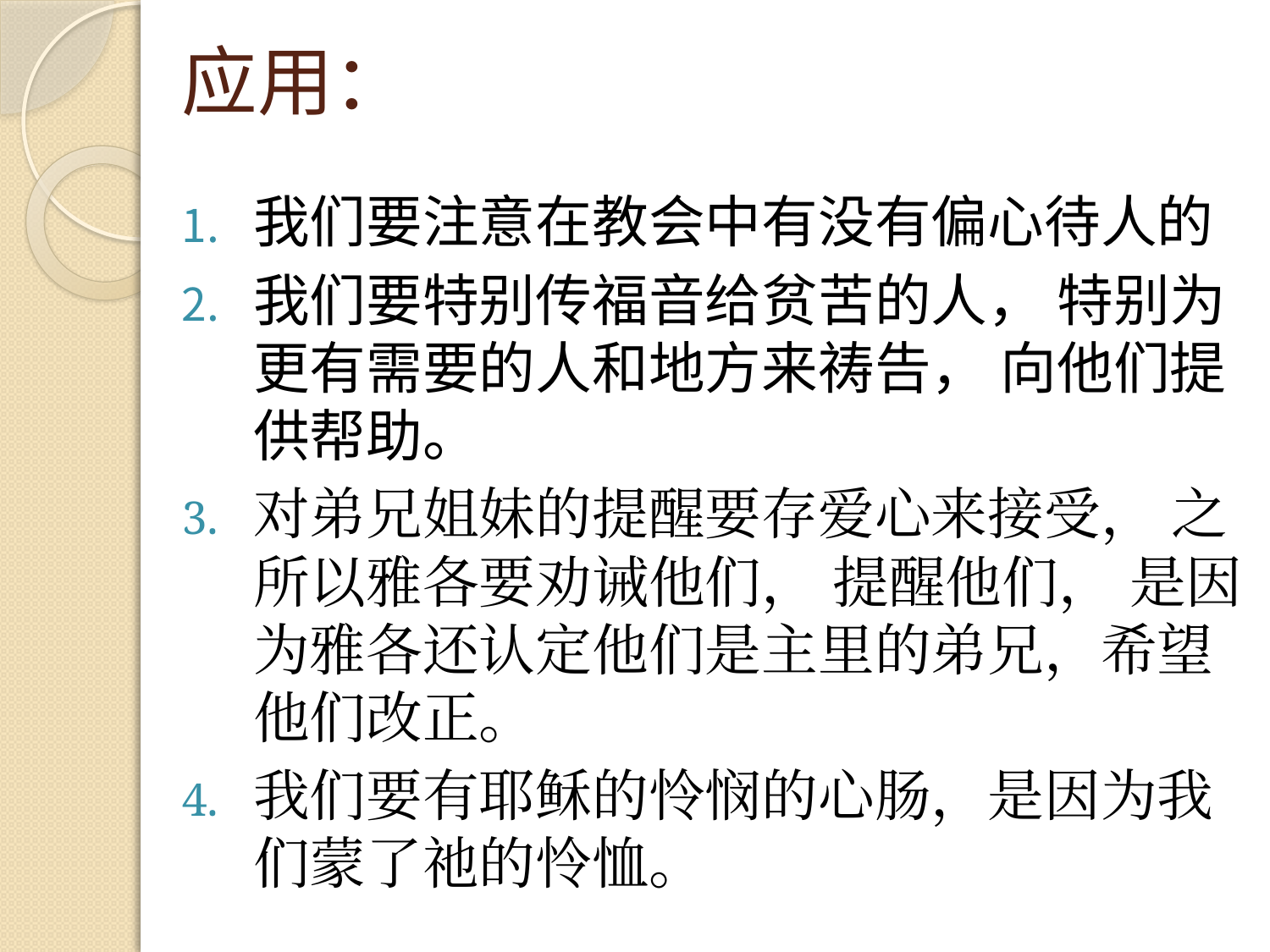

# 应用：
我们要注意在教会中有没有偏心待人的
我们要特别传福音给贫苦的人， 特别为更有需要的人和地方来祷告， 向他们提供帮助。
对弟兄姐妹的提醒要存爱心来接受， 之所以雅各要劝诫他们， 提醒他们， 是因为雅各还认定他们是主里的弟兄，希望他们改正。
我们要有耶稣的怜悯的心肠，是因为我们蒙了祂的怜恤。